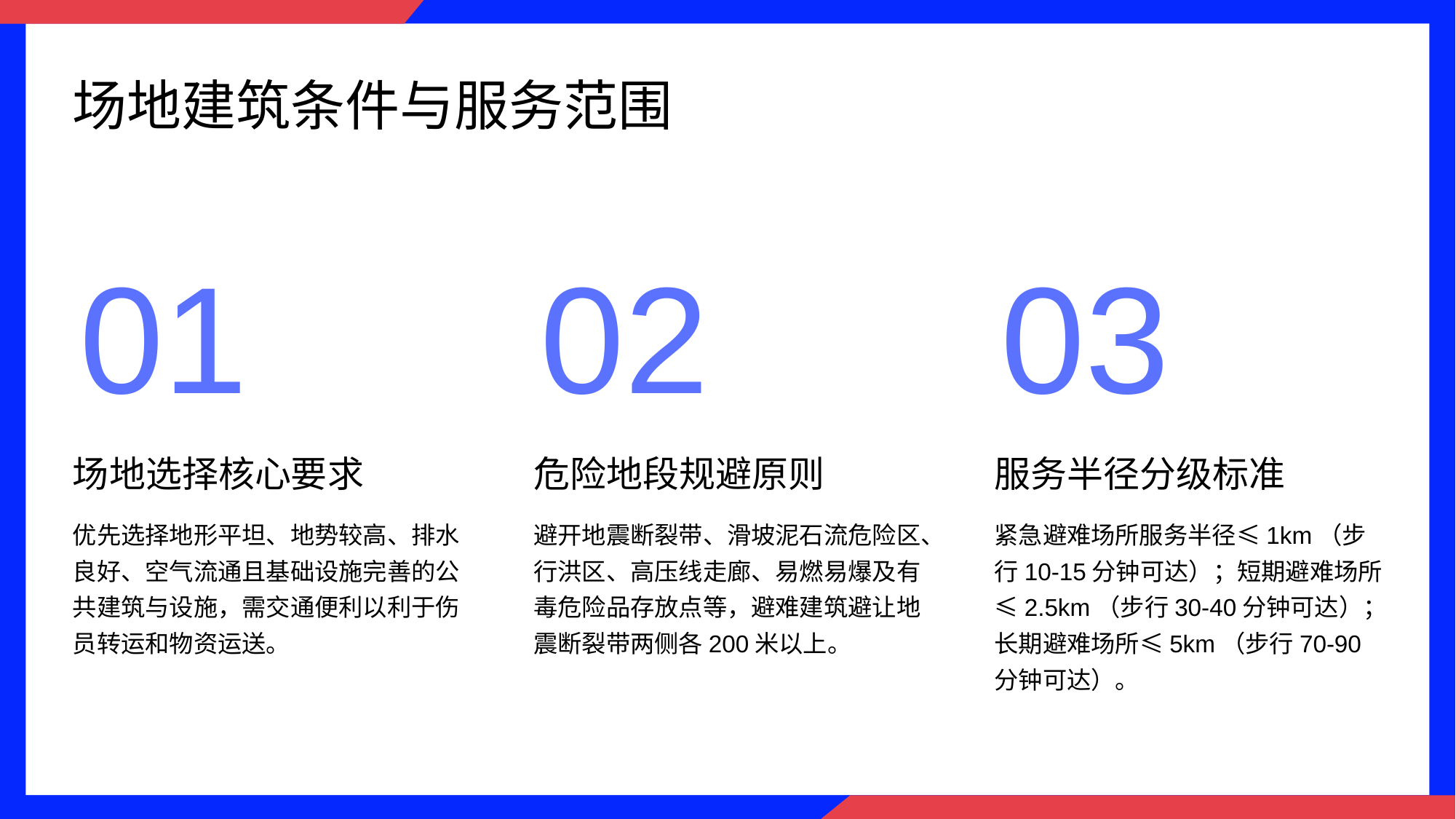

场地建筑条件与服务范围
01
02
03
场地选择核心要求
危险地段规避原则
服务半径分级标准
优先选择地形平坦、地势较高、排水良好、空气流通且基础设施完善的公共建筑与设施，需交通便利以利于伤员转运和物资运送。
避开地震断裂带、滑坡泥石流危险区、行洪区、高压线走廊、易燃易爆及有毒危险品存放点等，避难建筑避让地震断裂带两侧各200米以上。
紧急避难场所服务半径≤1km（步行10-15分钟可达）；短期避难场所≤2.5km（步行30-40分钟可达）；长期避难场所≤5km（步行70-90分钟可达）。